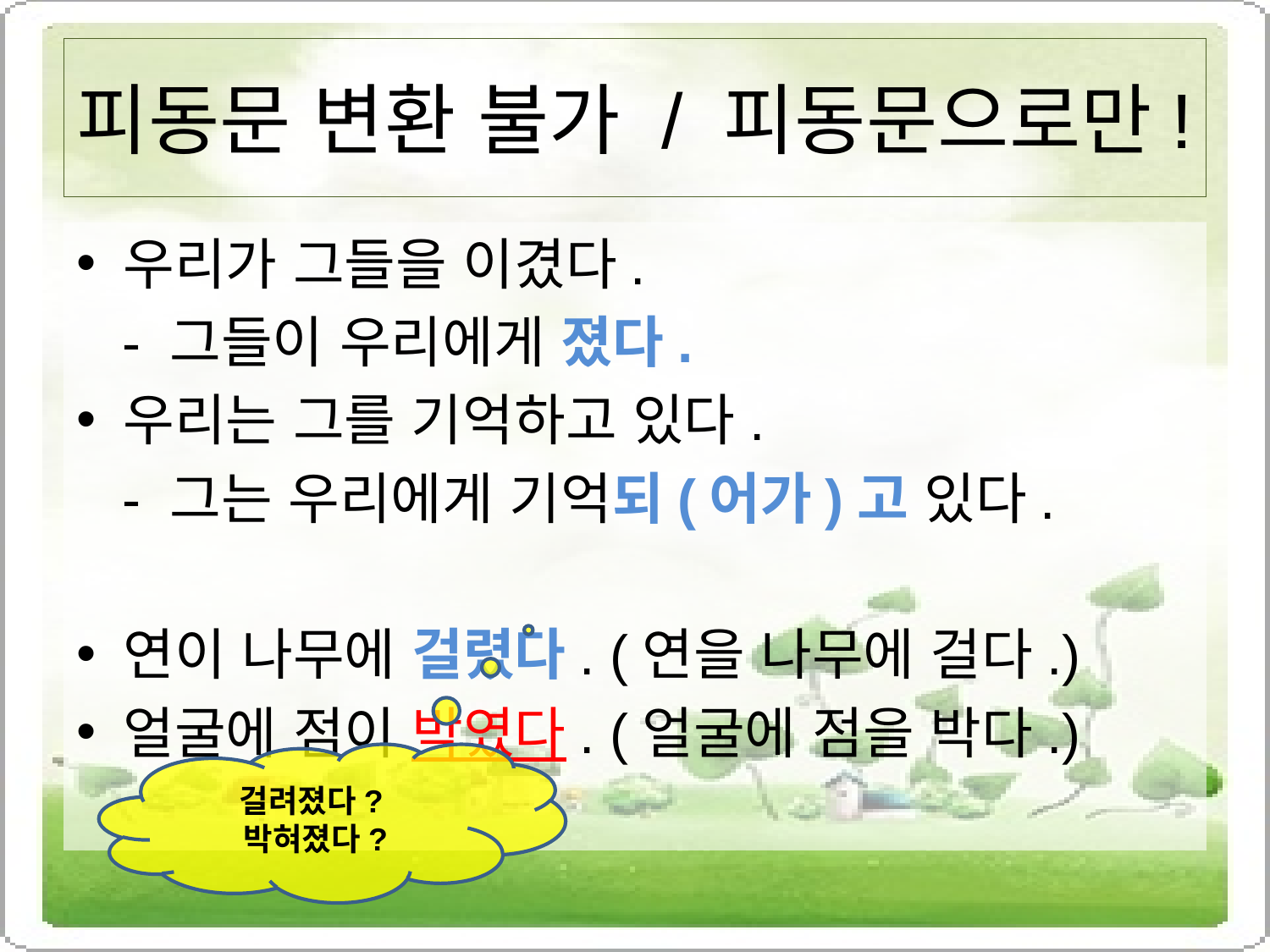

# 피동문 변환 불가 / 피동문으로만!
우리가 그들을 이겼다.
   - 그들이 우리에게 졌다.
우리는 그를 기억하고 있다.
   - 그는 우리에게 기억되(어가)고 있다.

연이 나무에 걸렸다. (연을 나무에 걸다.)
얼굴에 점이 박였다. (얼굴에 점을 박다.)

걸려졌다?
박혀졌다?